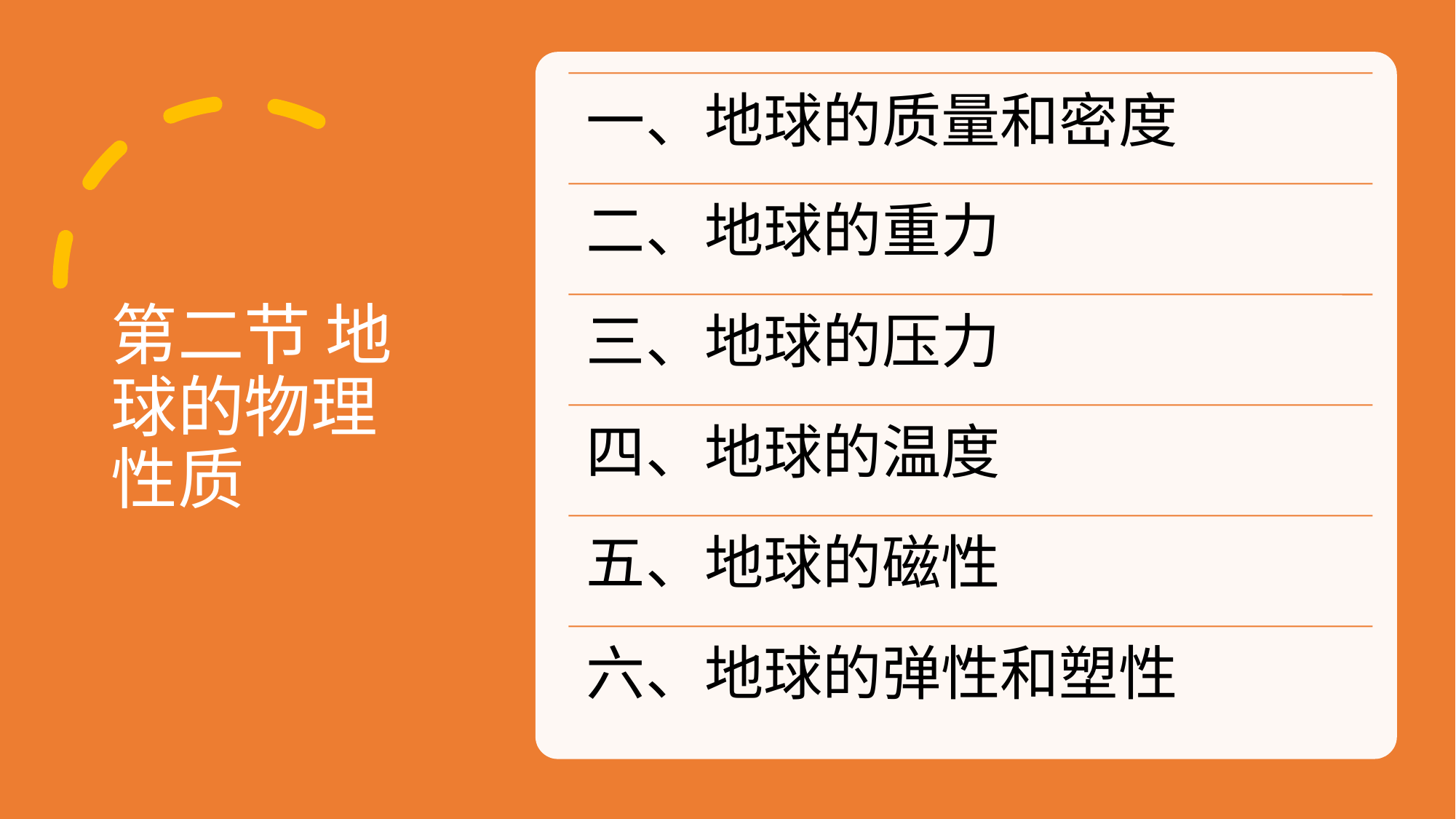

一、地球的质量和密度
二、地球的重力
三、地球的压力
四、地球的温度
五、地球的磁性
六、地球的弹性和塑性
# 第二节 地球的物理性质